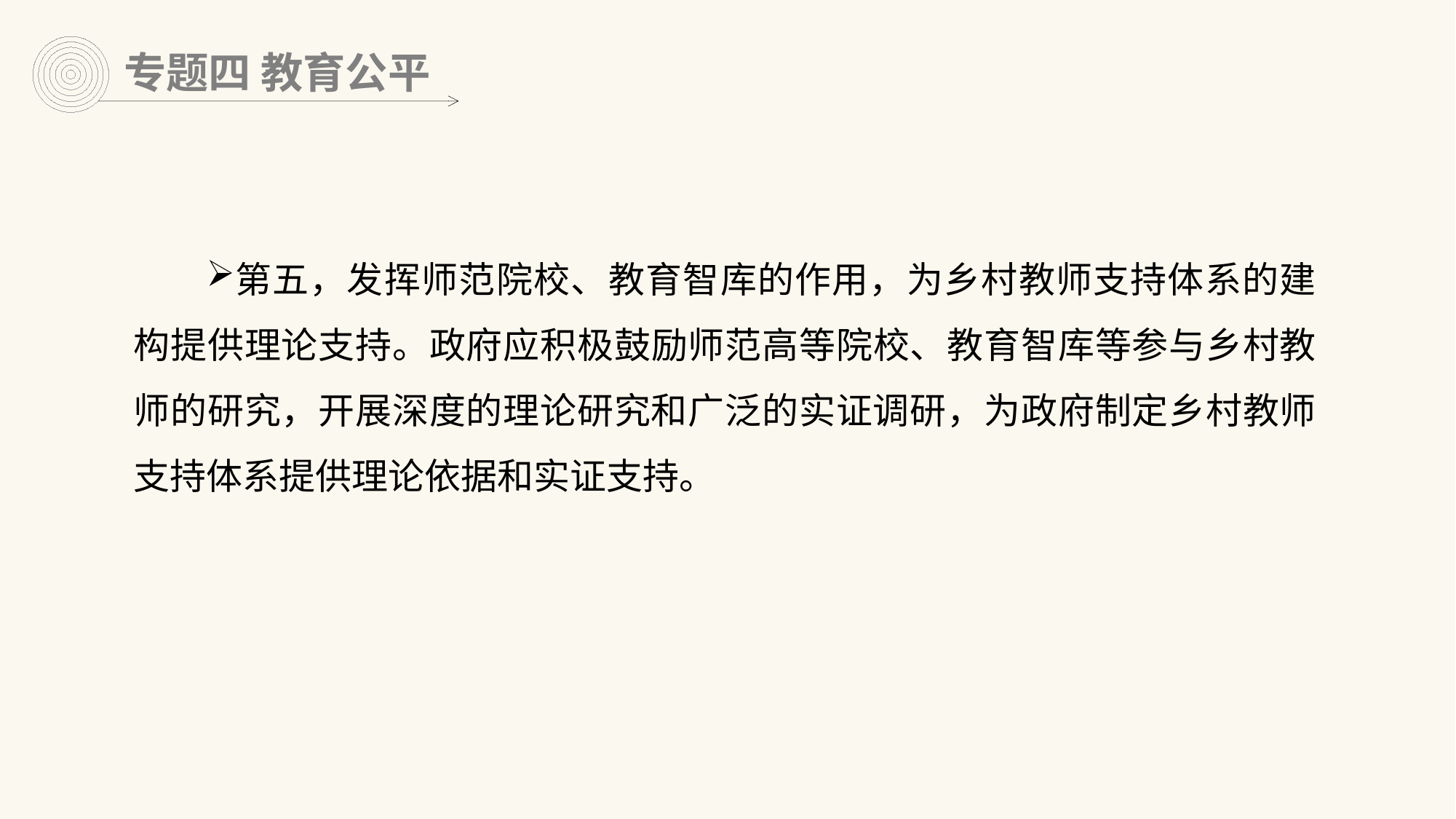

专题四 教育公平
第五，发挥师范院校、教育智库的作用，为乡村教师支持体系的建构提供理论支持。政府应积极鼓励师范高等院校、教育智库等参与乡村教师的研究，开展深度的理论研究和广泛的实证调研，为政府制定乡村教师支持体系提供理论依据和实证支持。